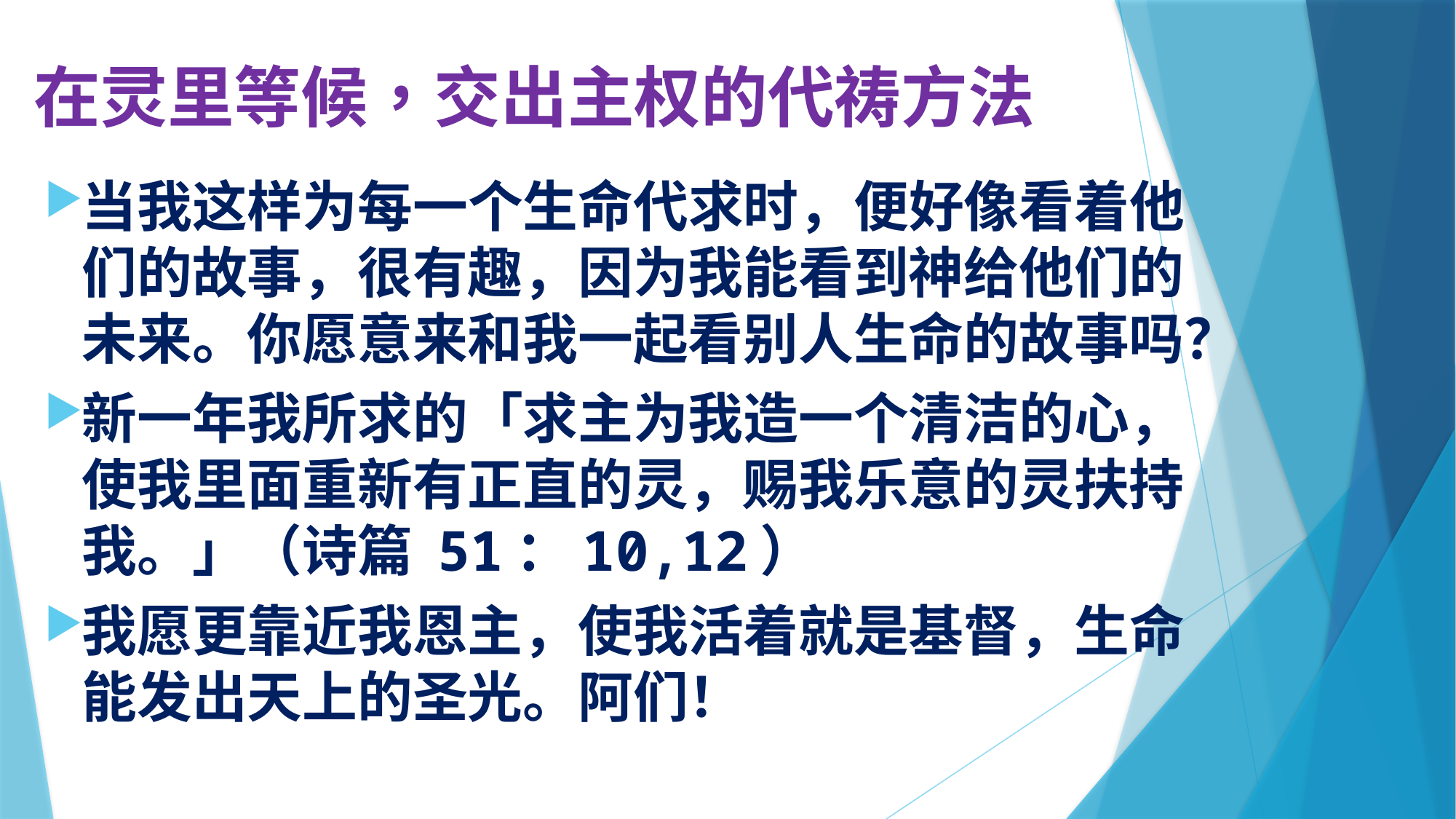

# 在灵里等候，交出主权的代祷方法
当我这样为每一个生命代求时，便好像看着他们的故事，很有趣，因为我能看到神给他们的未来。你愿意来和我一起看别人生命的故事吗？
新一年我所求的「求主为我造一个清洁的心，使我里面重新有正直的灵，赐我乐意的灵扶持我。」（诗篇 51：10,12）
我愿更靠近我恩主，使我活着就是基督，生命能发出天上的圣光。阿们！